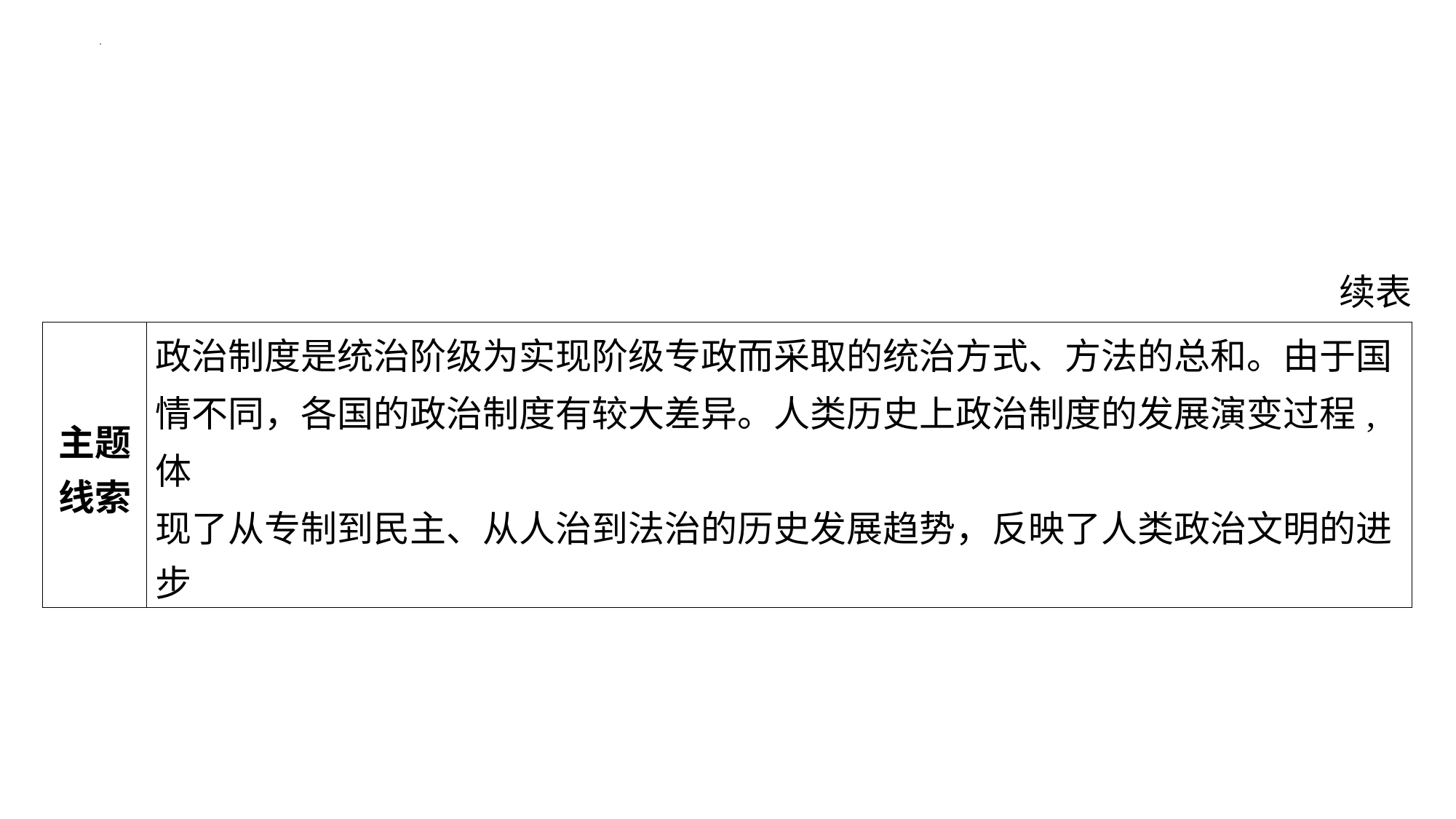

续表
| 主题 线索 | 政治制度是统治阶级为实现阶级专政而采取的统治方式、方法的总和。由于国 情不同，各国的政治制度有较大差异。人类历史上政治制度的发展演变过程,体 现了从专制到民主、从人治到法治的历史发展趋势，反映了人类政治文明的进 步 |
| --- | --- |